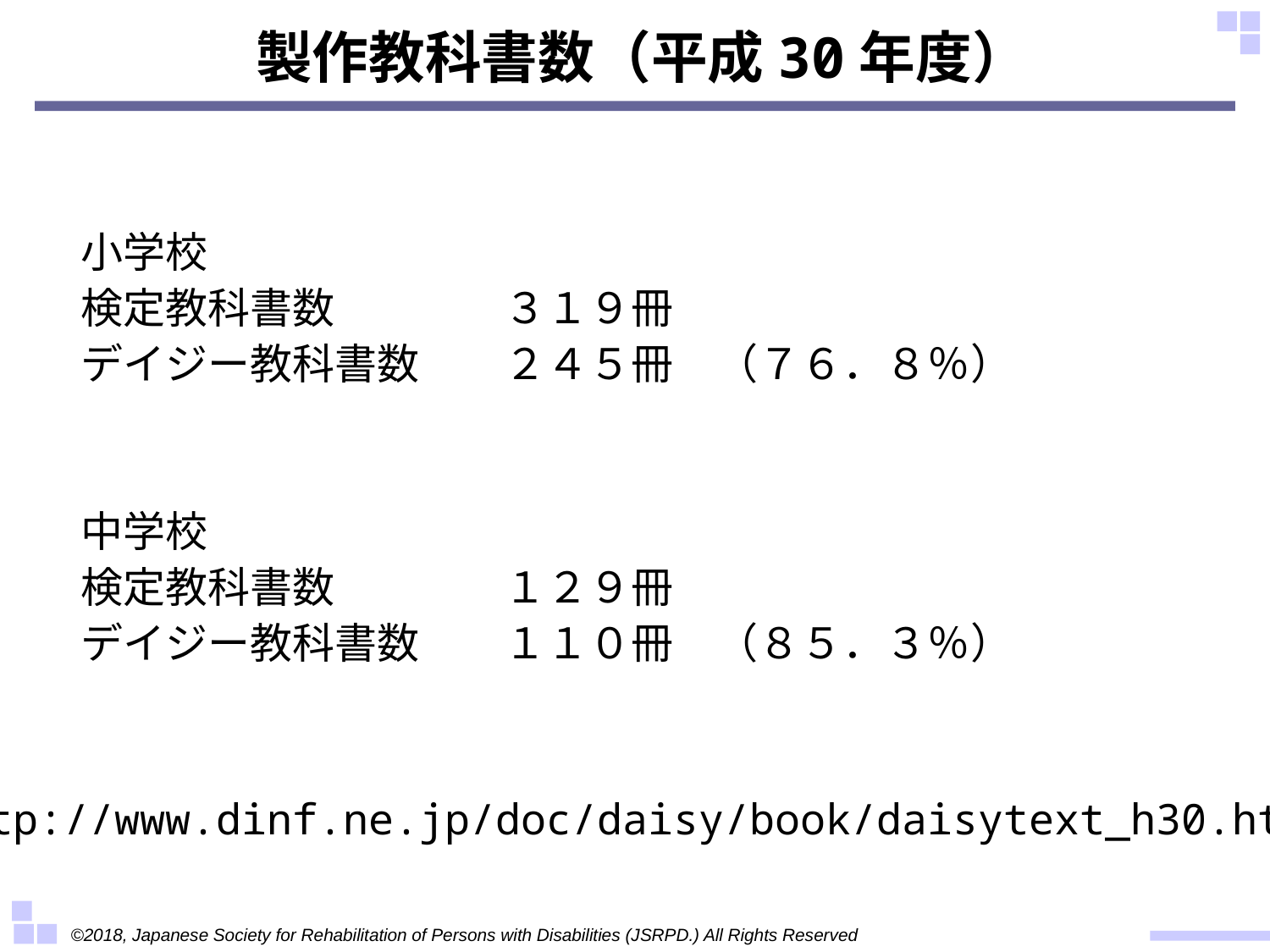

製作教科書数（平成30年度）
小学校
検定教科書数　　　　３１９冊
デイジー教科書数　　２４５冊　（７６．８％）

中学校
検定教科書数　　　　１２９冊
デイジー教科書数　　１１０冊　（８５．３％）
http://www.dinf.ne.jp/doc/daisy/book/daisytext_h30.html